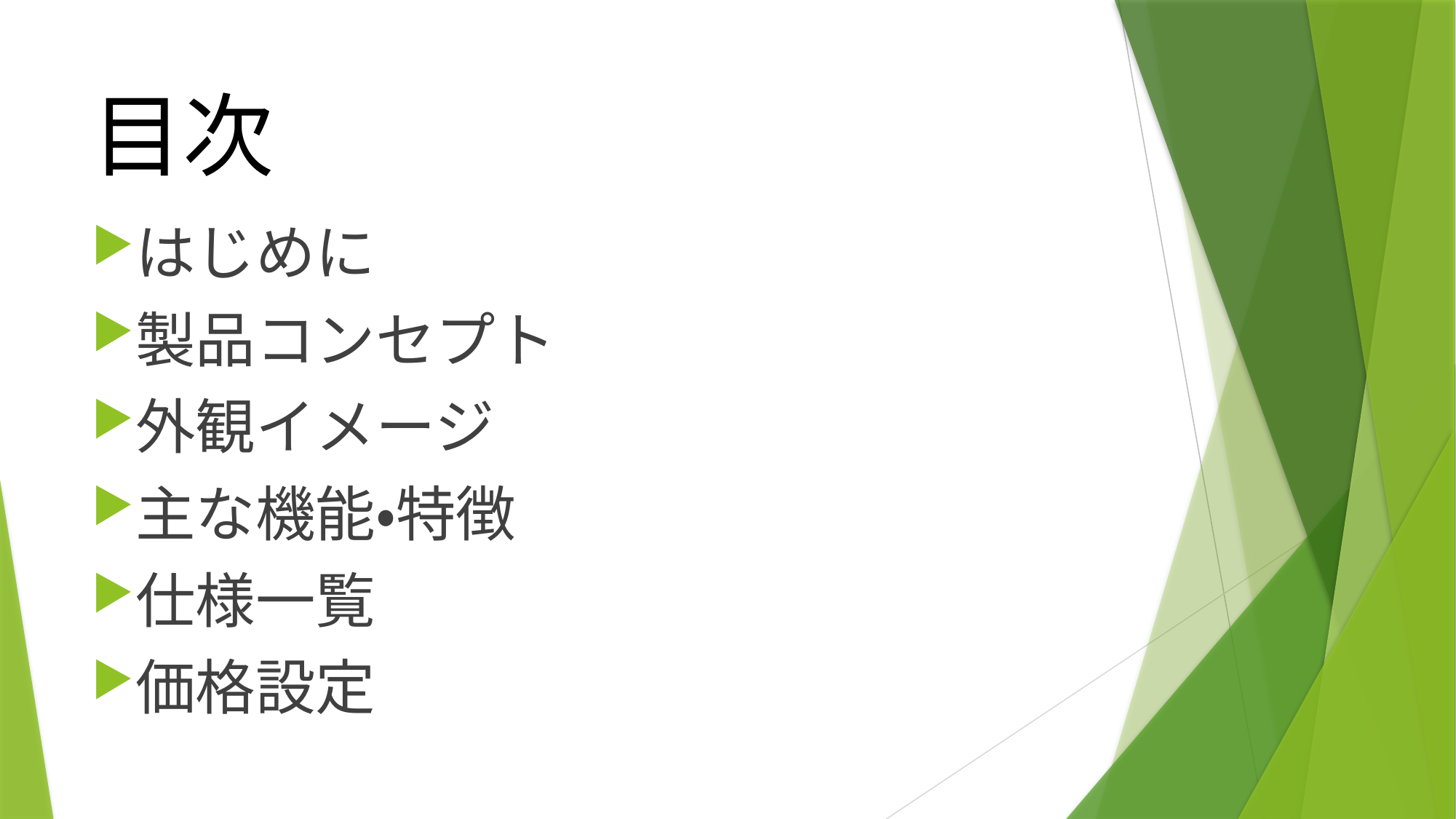

# 目次
はじめに
製品コンセプト
外観イメージ
主な機能・特徴
仕様一覧
価格設定